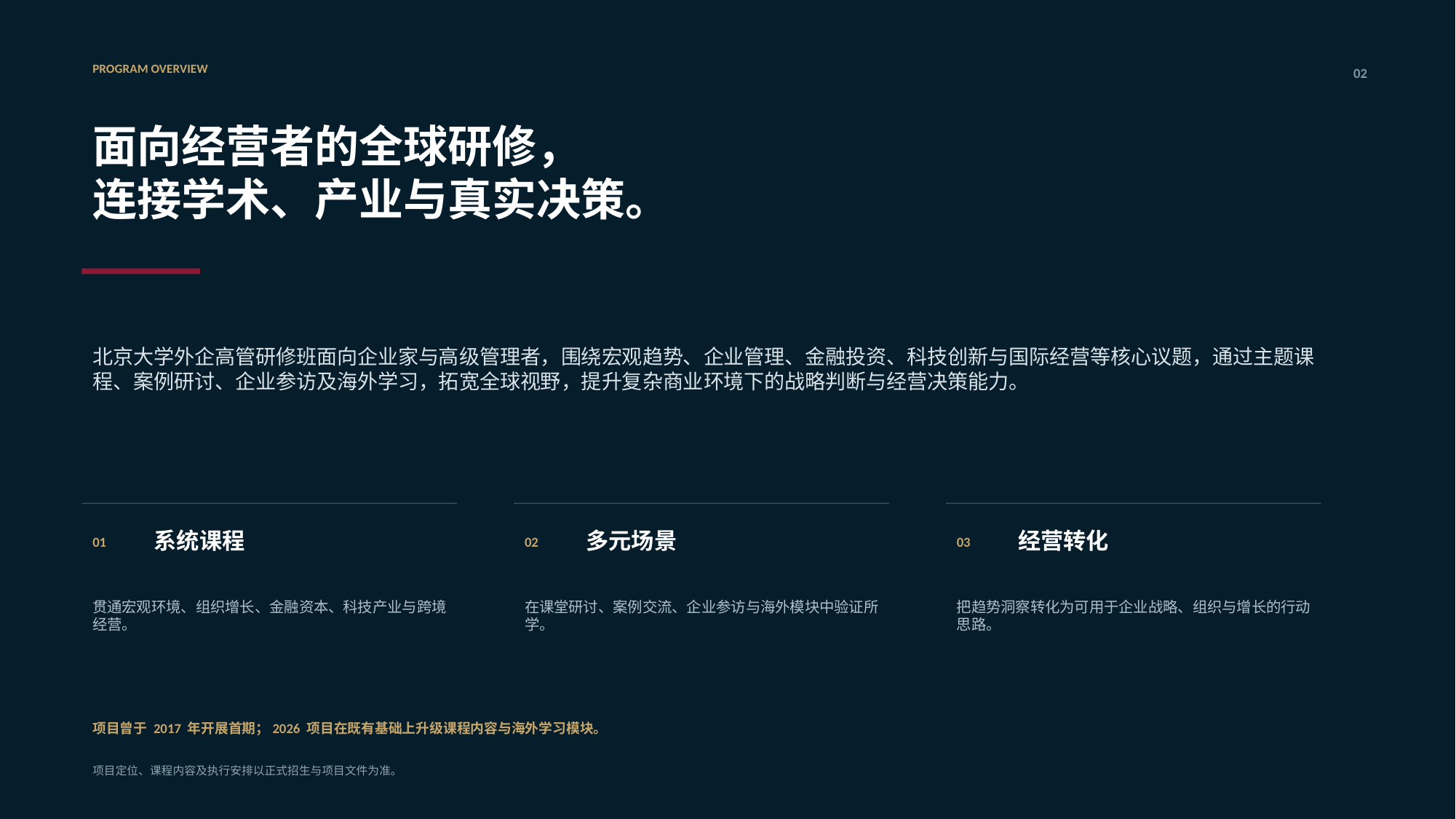

PROGRAM OVERVIEW
02
面向经营者的全球研修，
连接学术、产业与真实决策。

北京大学外企高管研修班面向企业家与高级管理者，围绕宏观趋势、企业管理、金融投资、科技创新与国际经营等核心议题，通过主题课程、案例研讨、企业参访及海外学习，拓宽全球视野，提升复杂商业环境下的战略判断与经营决策能力。

系统课程
多元场景
经营转化
01
02
03
贯通宏观环境、组织增长、金融资本、科技产业与跨境经营。
在课堂研讨、案例交流、企业参访与海外模块中验证所学。
把趋势洞察转化为可用于企业战略、组织与增长的行动思路。
项目曾于 2017 年开展首期；2026 项目在既有基础上升级课程内容与海外学习模块。
项目定位、课程内容及执行安排以正式招生与项目文件为准。